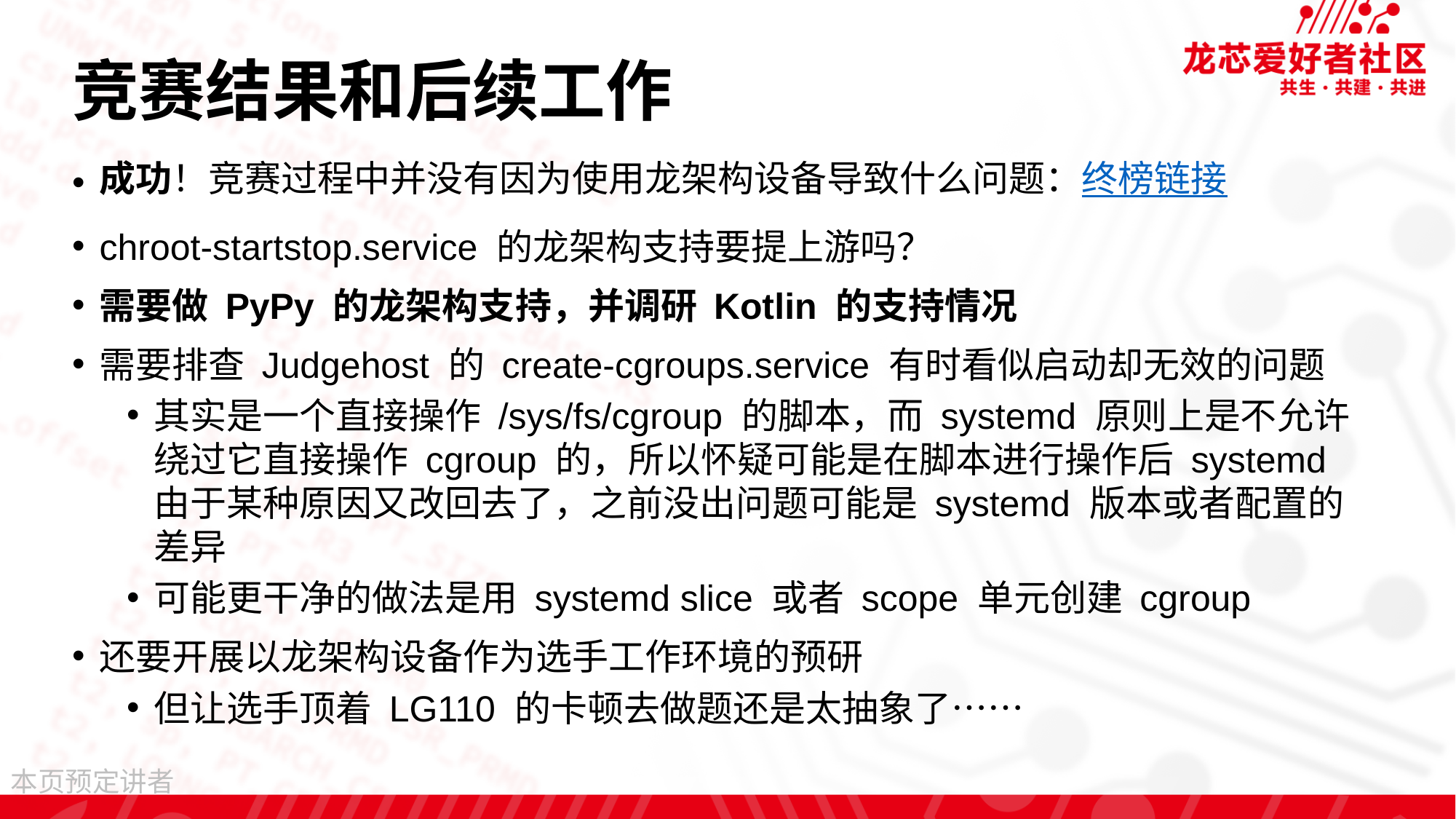

# 竞赛结果和后续工作
成功！竞赛过程中并没有因为使用龙架构设备导致什么问题：终榜链接
chroot-startstop.service 的龙架构支持要提上游吗？
需要做 PyPy 的龙架构支持，并调研 Kotlin 的支持情况
需要排查 Judgehost 的 create-cgroups.service 有时看似启动却无效的问题
其实是一个直接操作 /sys/fs/cgroup 的脚本，而 systemd 原则上是不允许绕过它直接操作 cgroup 的，所以怀疑可能是在脚本进行操作后 systemd 由于某种原因又改回去了，之前没出问题可能是 systemd 版本或者配置的差异
可能更干净的做法是用 systemd slice 或者 scope 单元创建 cgroup
还要开展以龙架构设备作为选手工作环境的预研
但让选手顶着 LG110 的卡顿去做题还是太抽象了……